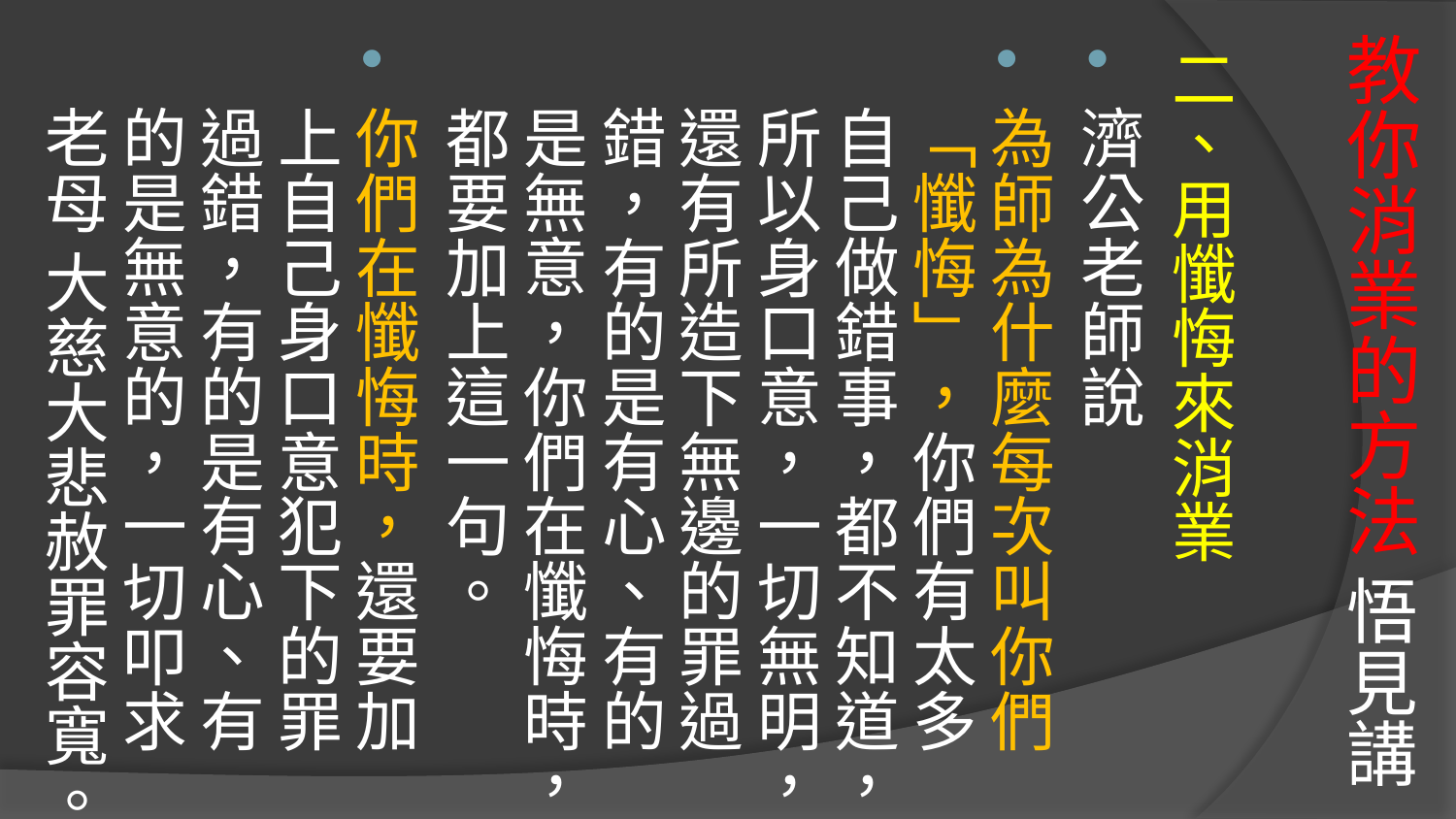

# 教你消業的方法 悟見講
二、用懺悔來消業
濟公老師說
為師為什麼每次叫你們「懺悔」，你們有太多自己做錯事，都不知道，所以身口意，一切無明，還有所造下無邊的罪過錯，有的是有心、有的是無意，你們在懺悔時，都要加上這一句。
你們在懺悔時，還要加上自己身口意犯下的罪過錯，有的是有心、有的是無意的，一切叩求老母 大慈大悲赦罪容寬。